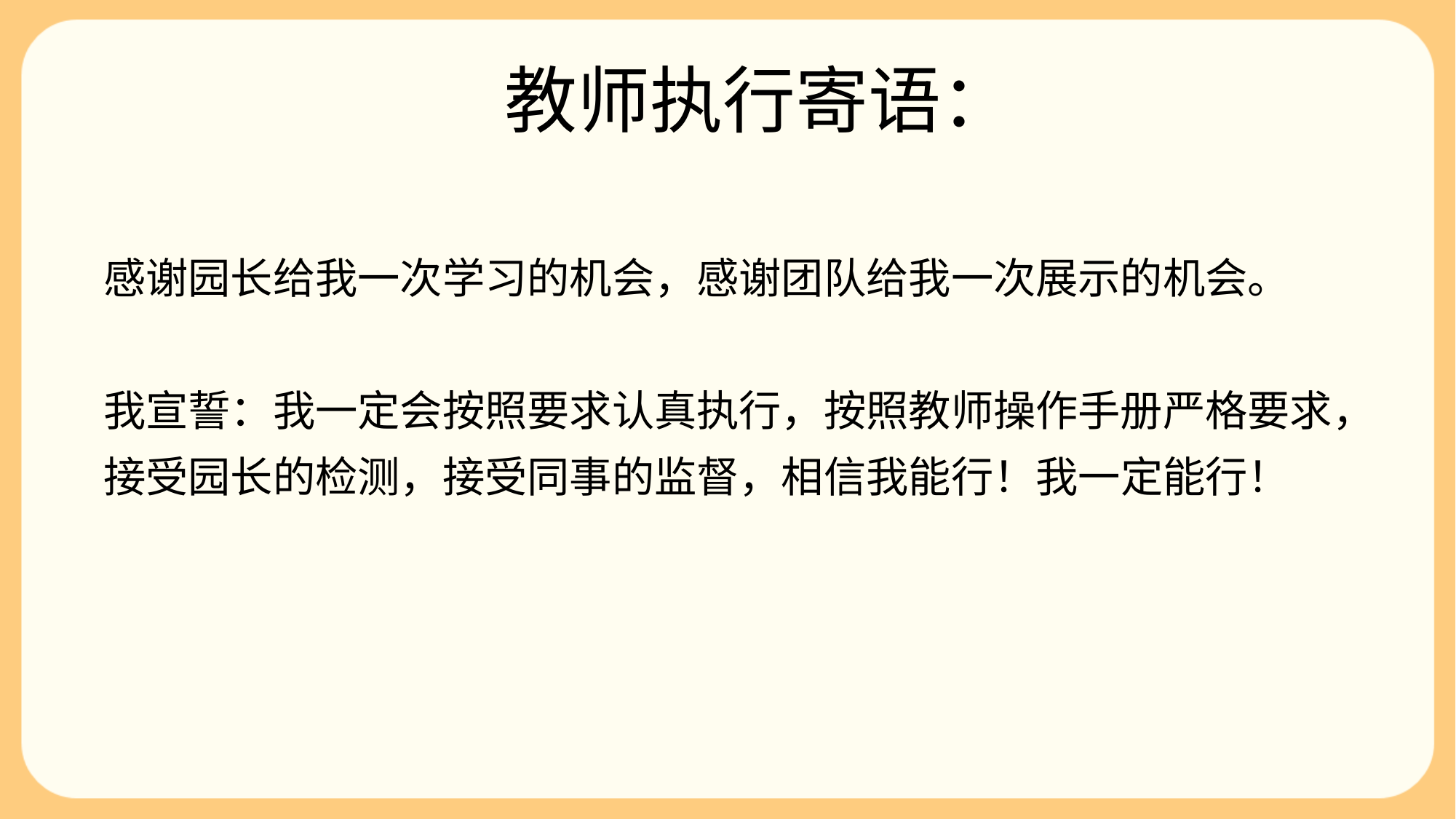

教师执行寄语：
感谢园长给我一次学习的机会，感谢团队给我一次展示的机会。

我宣誓：我一定会按照要求认真执行，按照教师操作手册严格要求，接受园长的检测，接受同事的监督，相信我能行！我一定能行！